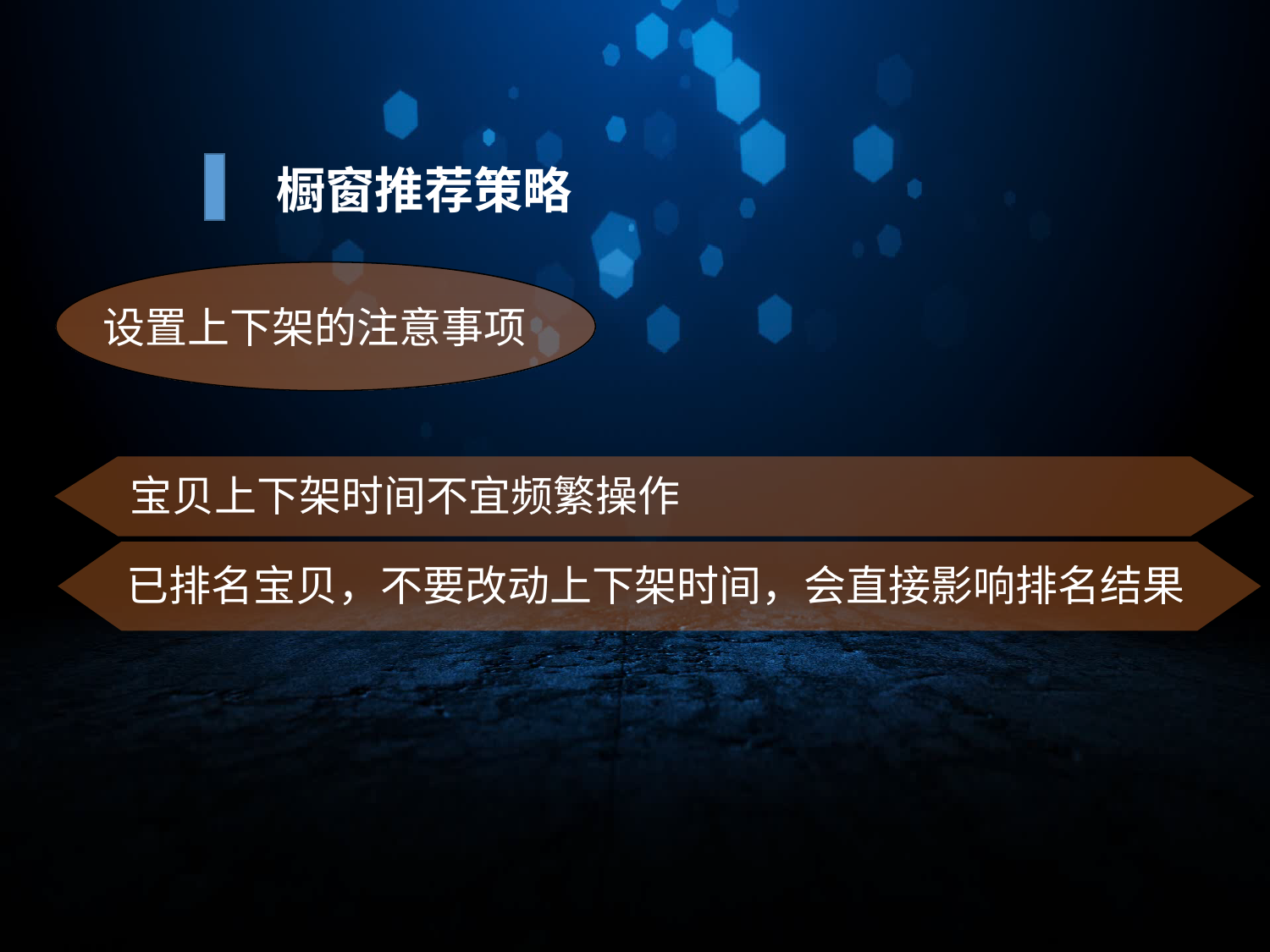

橱窗推荐策略

设置上下架的注意事项

宝贝上下架时间不宜频繁操作

已排名宝贝，不要改动上下架时间，会直接影响排名结果